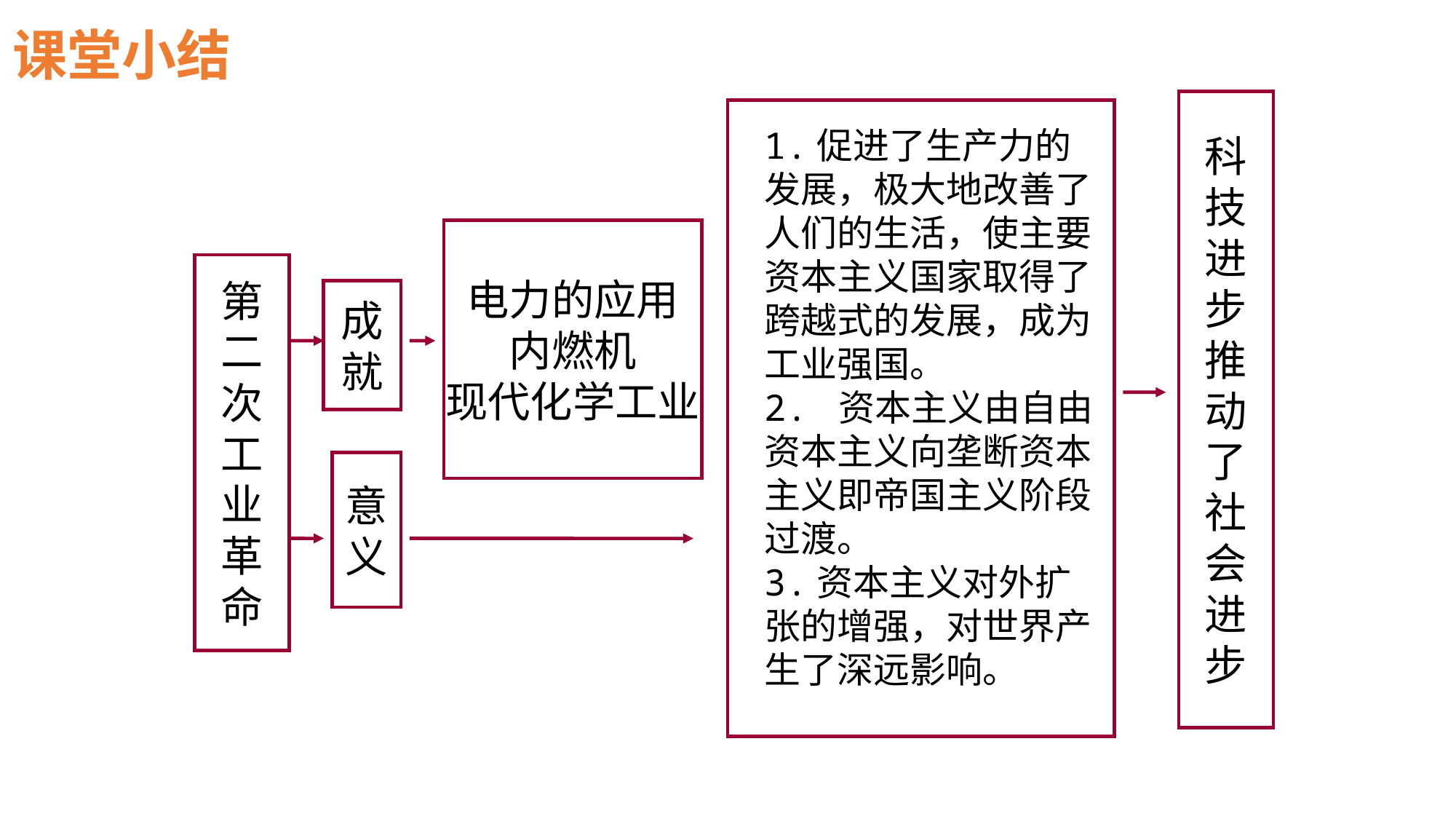

# 课堂小结
科
技
进
步
推
动
了
社
会
进
步

1.促进了生产力的发展，极大地改善了人们的生活，使主要资本主义国家取得了跨越式的发展，成为工业强国。
2. 资本主义由自由资本主义向垄断资本主义即帝国主义阶段过渡。
3.资本主义对外扩张的增强，对世界产生了深远影响。
电力的应用
内燃机
现代化学工业
第
二
次
工
业
革
命
成
就

意
义